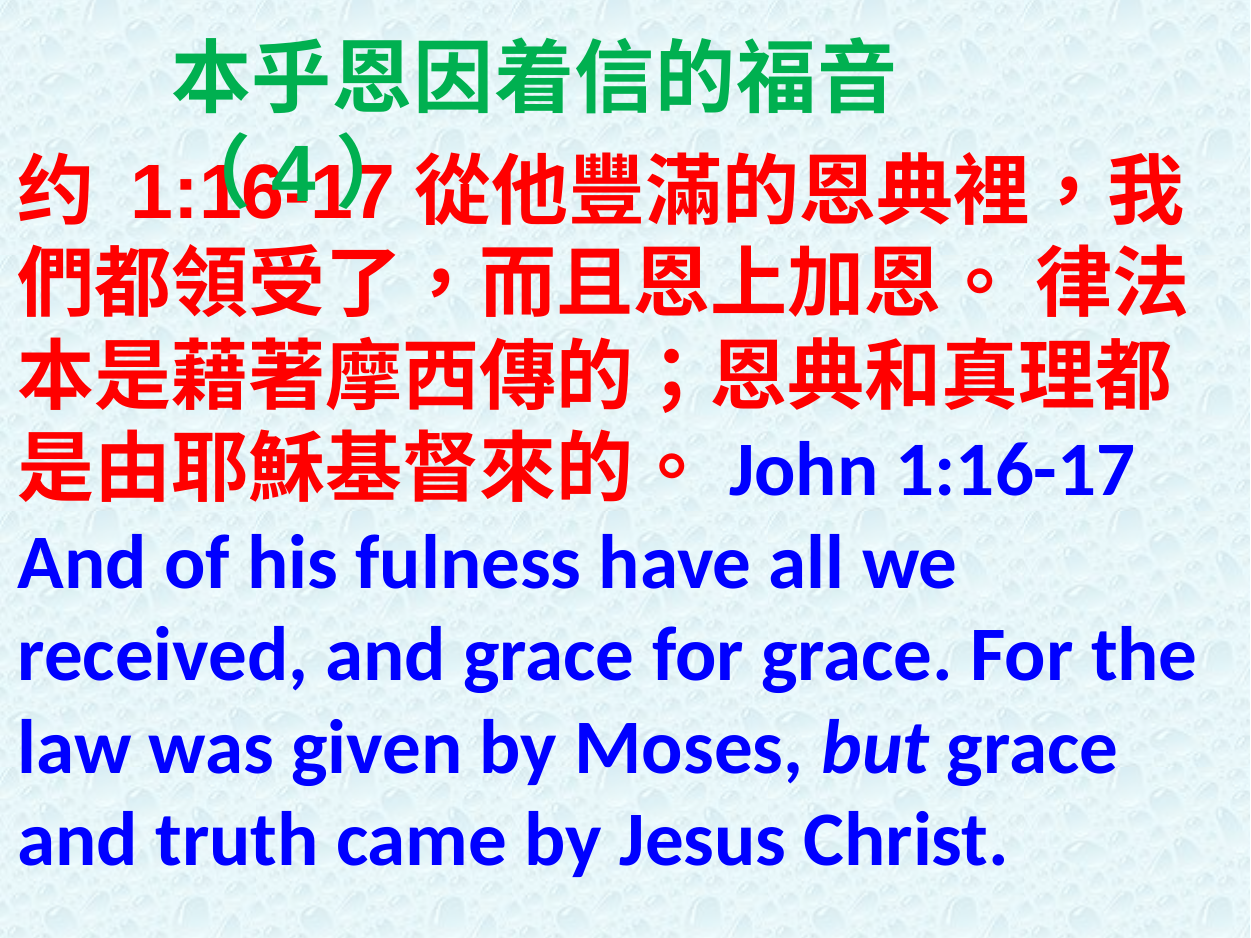

本乎恩因着信的福音（4）
约 1:16-17從他豐滿的恩典裡，我們都領受了，而且恩上加恩。 律法本是藉著摩西傳的；恩典和真理都是由耶穌基督來的。John 1:16-17 And of his fulness have all we received, and grace for grace. For the law was given by Moses, but grace and truth came by Jesus Christ.